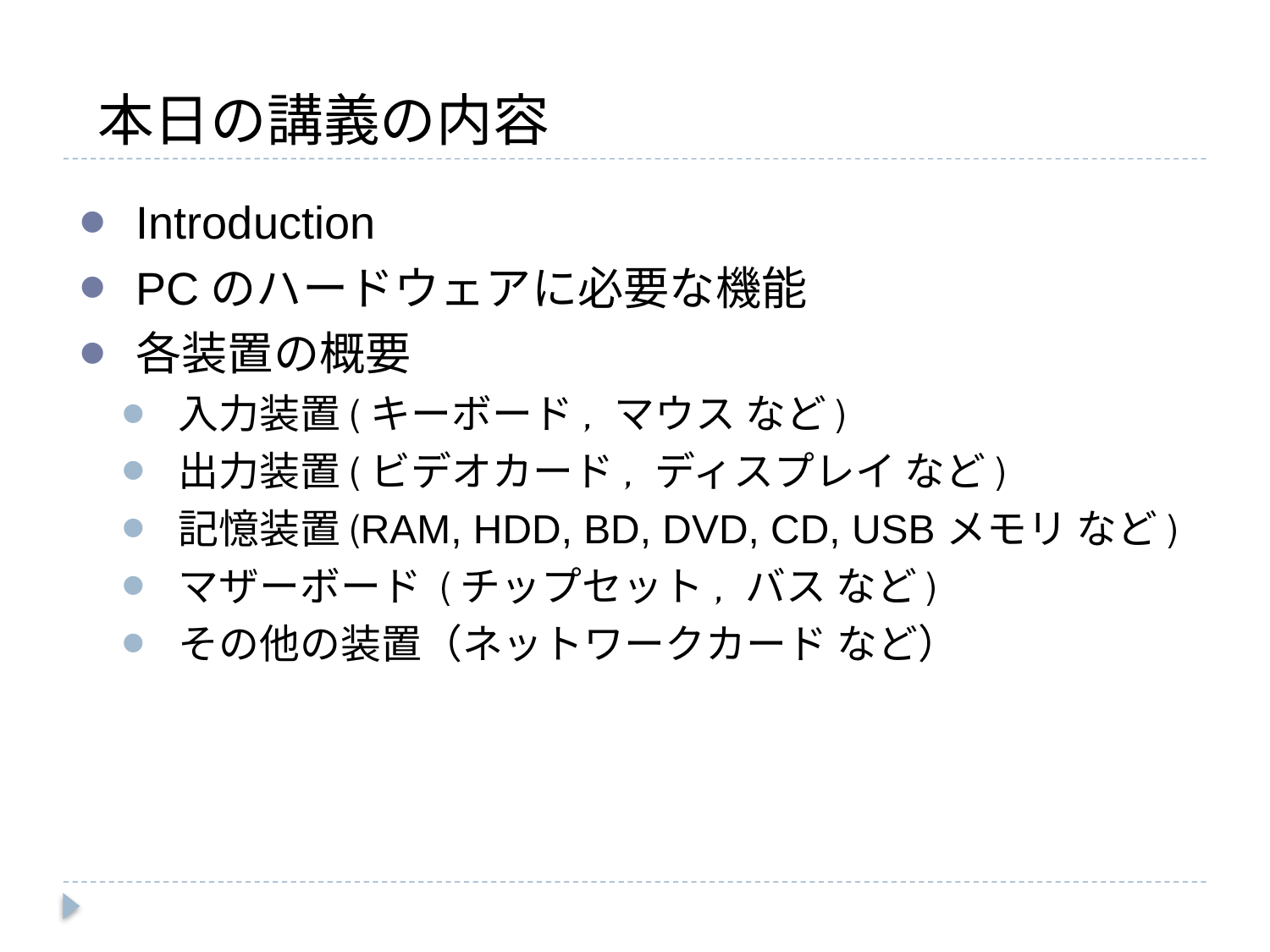

# 本日の講義の内容
Introduction
PCのハードウェアに必要な機能
各装置の概要
入力装置(キーボード, マウス など)
出力装置(ビデオカード, ディスプレイ など)
記憶装置(RAM, HDD, BD, DVD, CD, USBメモリ など)
マザーボード (チップセット, バス など)
その他の装置（ネットワークカード など）